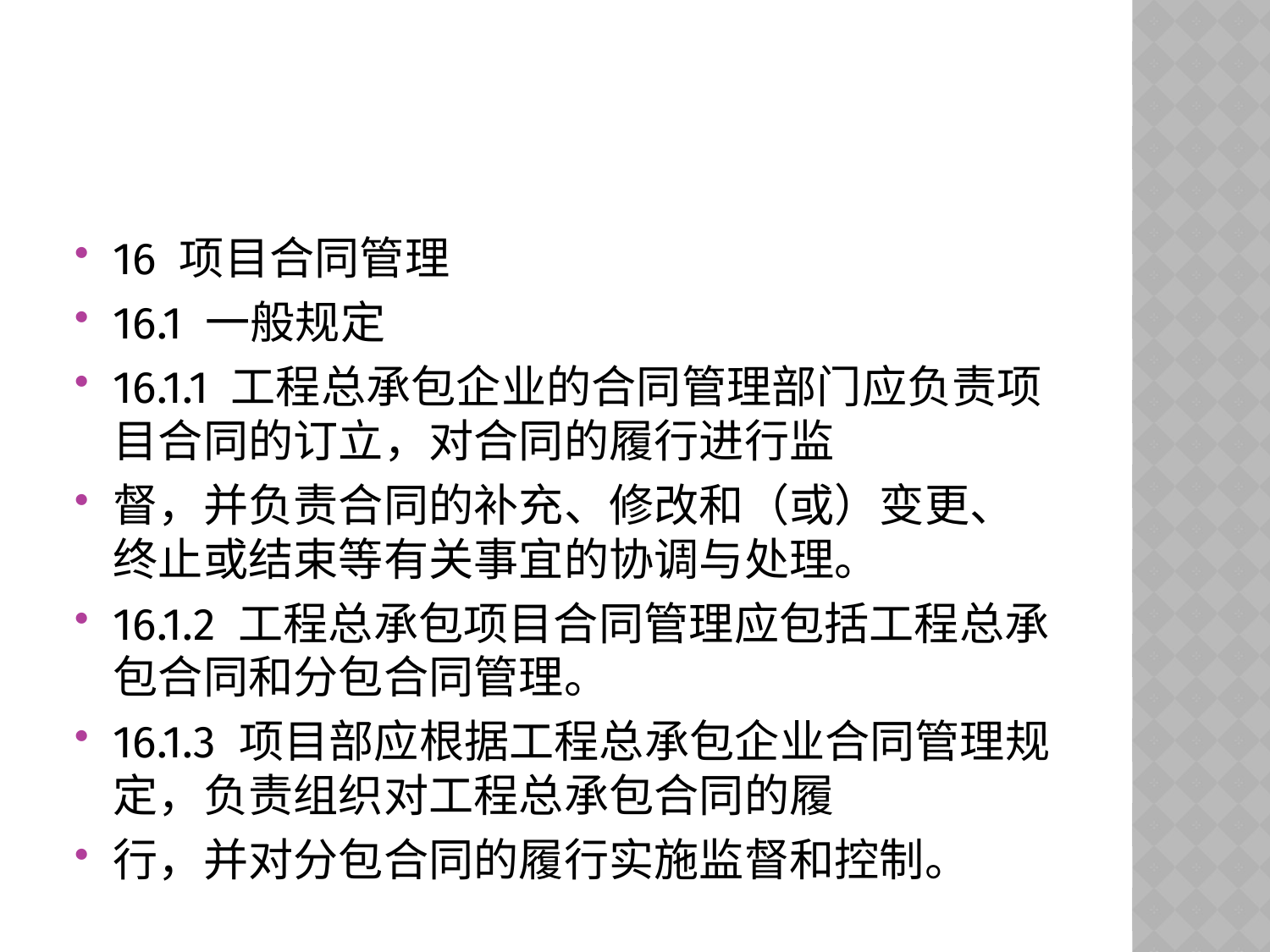

#
16 项目合同管理
16.1 一般规定
16.1.1 工程总承包企业的合同管理部门应负责项目合同的订立，对合同的履行进行监
督，并负责合同的补充、修改和（或）变更、终止或结束等有关事宜的协调与处理。
16.1.2 工程总承包项目合同管理应包括工程总承包合同和分包合同管理。
16.1.3 项目部应根据工程总承包企业合同管理规定，负责组织对工程总承包合同的履
行，并对分包合同的履行实施监督和控制。